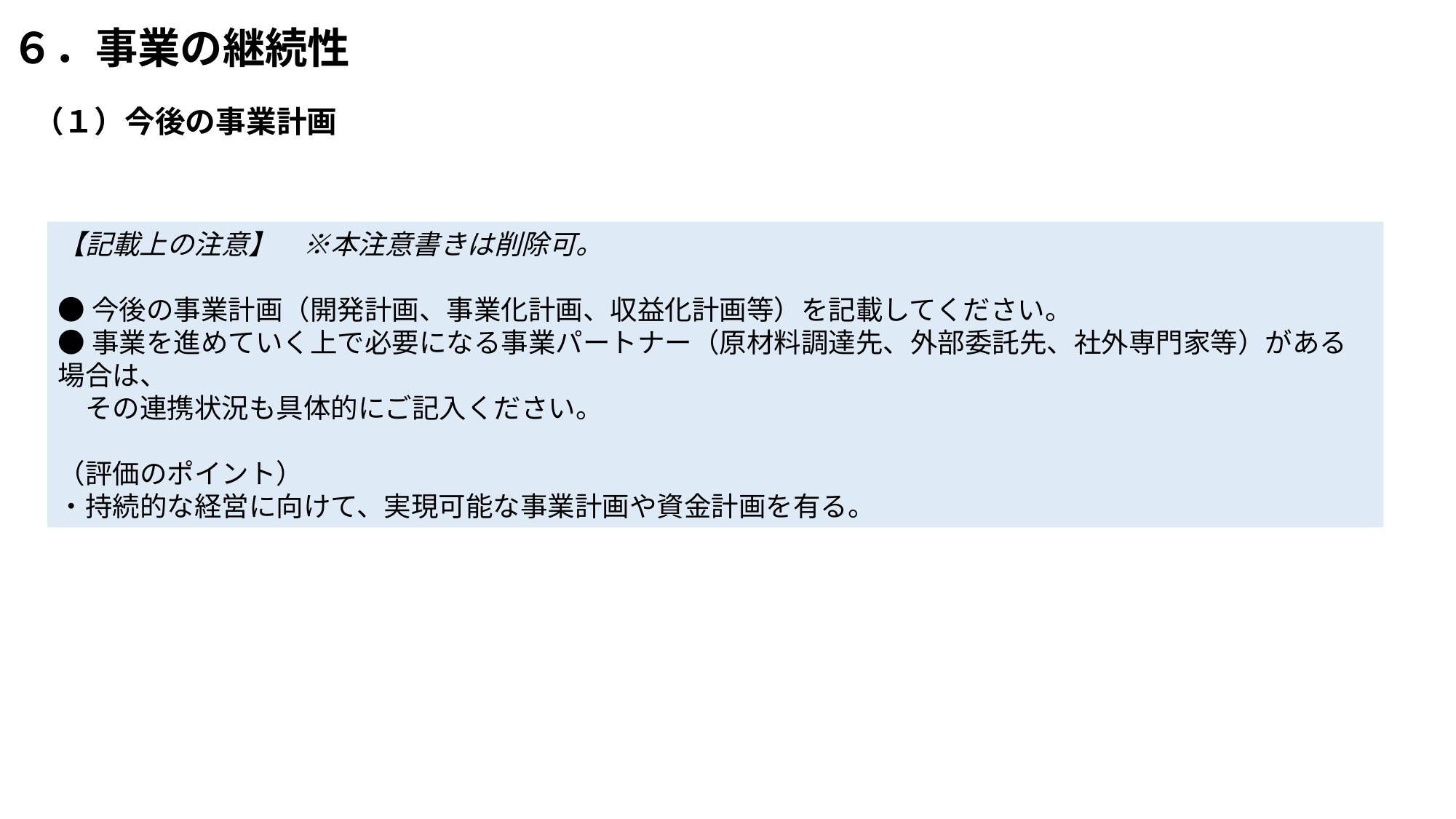

# ６．事業の継続性
（１）今後の事業計画
【記載上の注意】　※本注意書きは削除可。

●今後の事業計画（開発計画、事業化計画、収益化計画等）を記載してください。
●事業を進めていく上で必要になる事業パートナー（原材料調達先、外部委託先、社外専門家等）がある場合は、
　その連携状況も具体的にご記入ください。

（評価のポイント）
・持続的な経営に向けて、実現可能な事業計画や資金計画を有る。